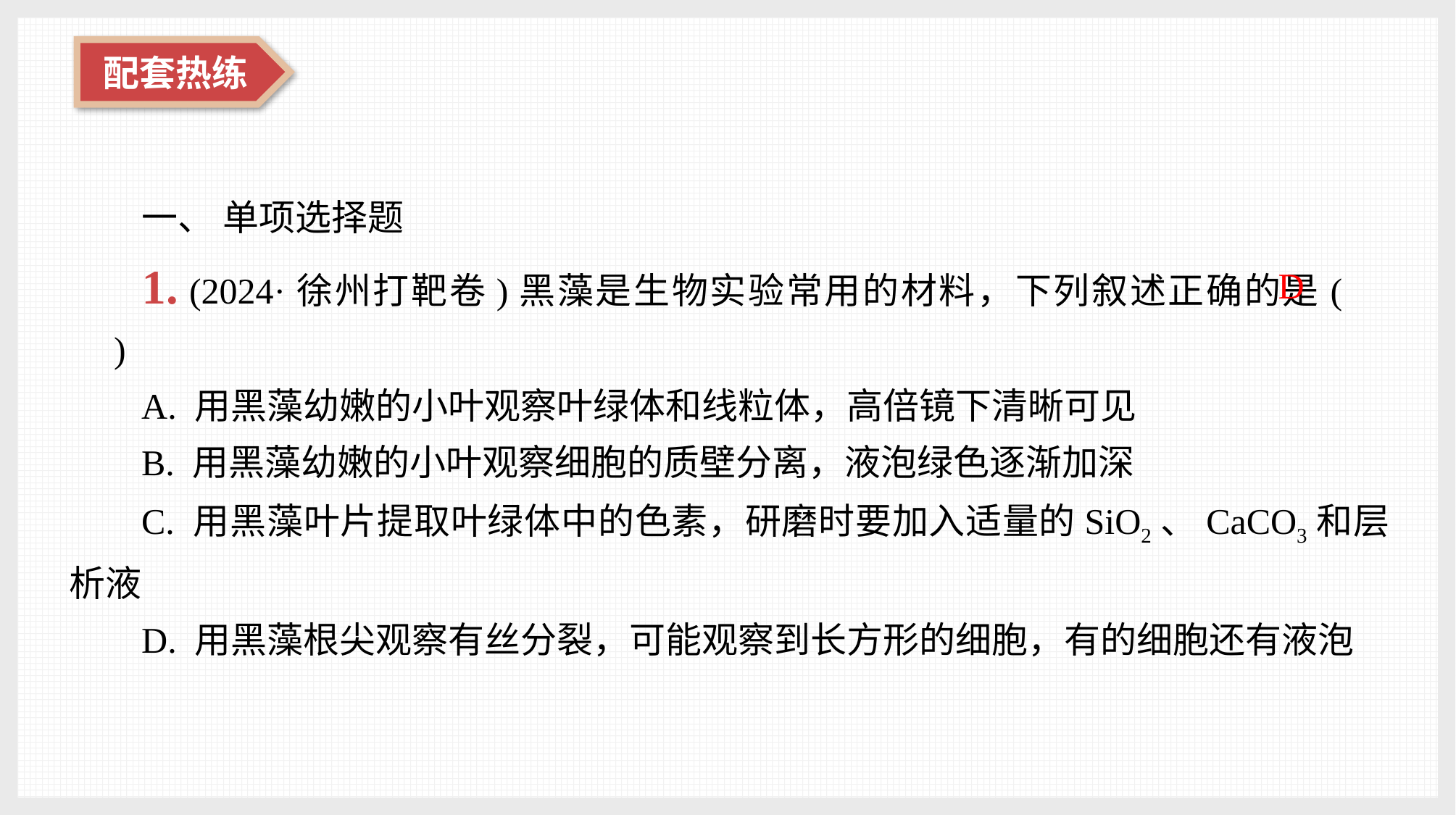

一、 单项选择题
1. (2024·徐州打靶卷)黑藻是生物实验常用的材料，下列叙述正确的是(　 　)
A. 用黑藻幼嫩的小叶观察叶绿体和线粒体，高倍镜下清晰可见
B. 用黑藻幼嫩的小叶观察细胞的质壁分离，液泡绿色逐渐加深
C. 用黑藻叶片提取叶绿体中的色素，研磨时要加入适量的SiO2、CaCO3和层析液
D. 用黑藻根尖观察有丝分裂，可能观察到长方形的细胞，有的细胞还有液泡
D